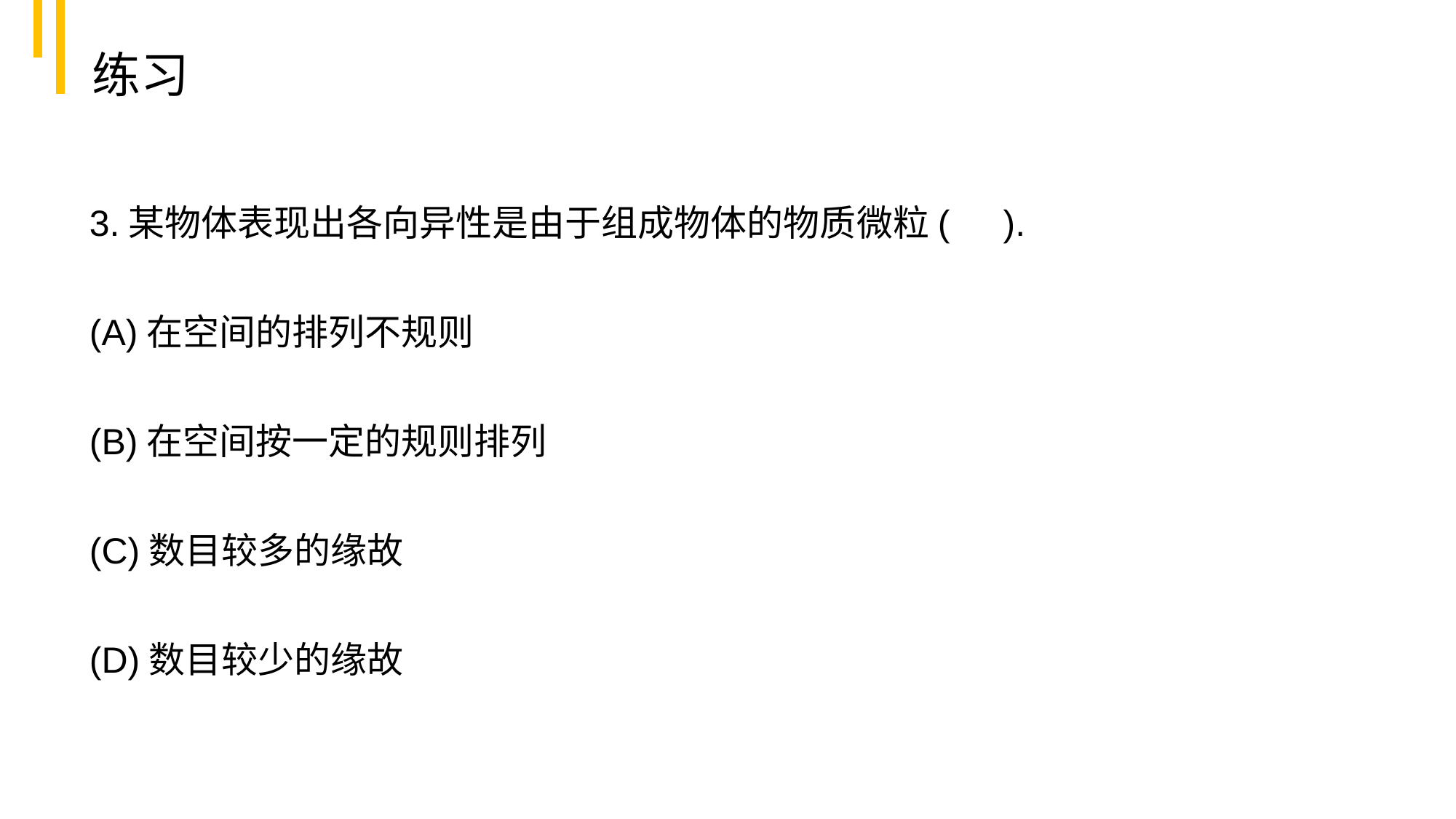

练习
3.某物体表现出各向异性是由于组成物体的物质微粒(	    ).
(A)在空间的排列不规则
(B)在空间按一定的规则排列
(C)数目较多的缘故
(D)数目较少的缘故